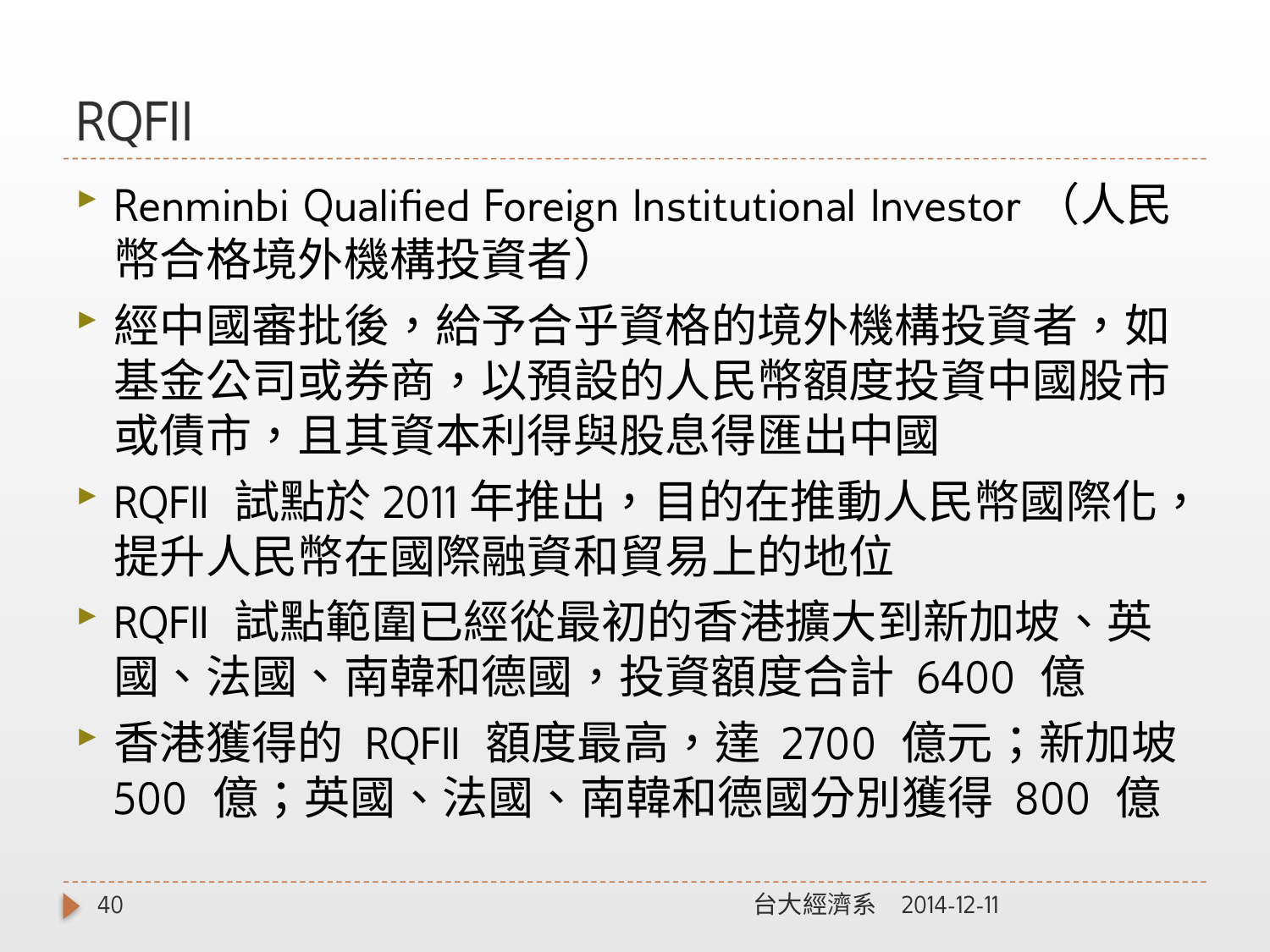

# RQFII
Renminbi Qualified Foreign Institutional Investor（人民幣合格境外機構投資者）
經中國審批後，給予合乎資格的境外機構投資者，如基金公司或券商，以預設的人民幣額度投資中國股市或債市，且其資本利得與股息得匯出中國
RQFII 試點於2011年推出，目的在推動人民幣國際化，提升人民幣在國際融資和貿易上的地位
RQFII 試點範圍已經從最初的香港擴大到新加坡、英國、法國、南韓和德國，投資額度合計 6400 億
香港獲得的 RQFII 額度最高，達 2700 億元；新加坡500 億；英國、法國、南韓和德國分別獲得 800 億
40
台大經濟系
2014-12-11